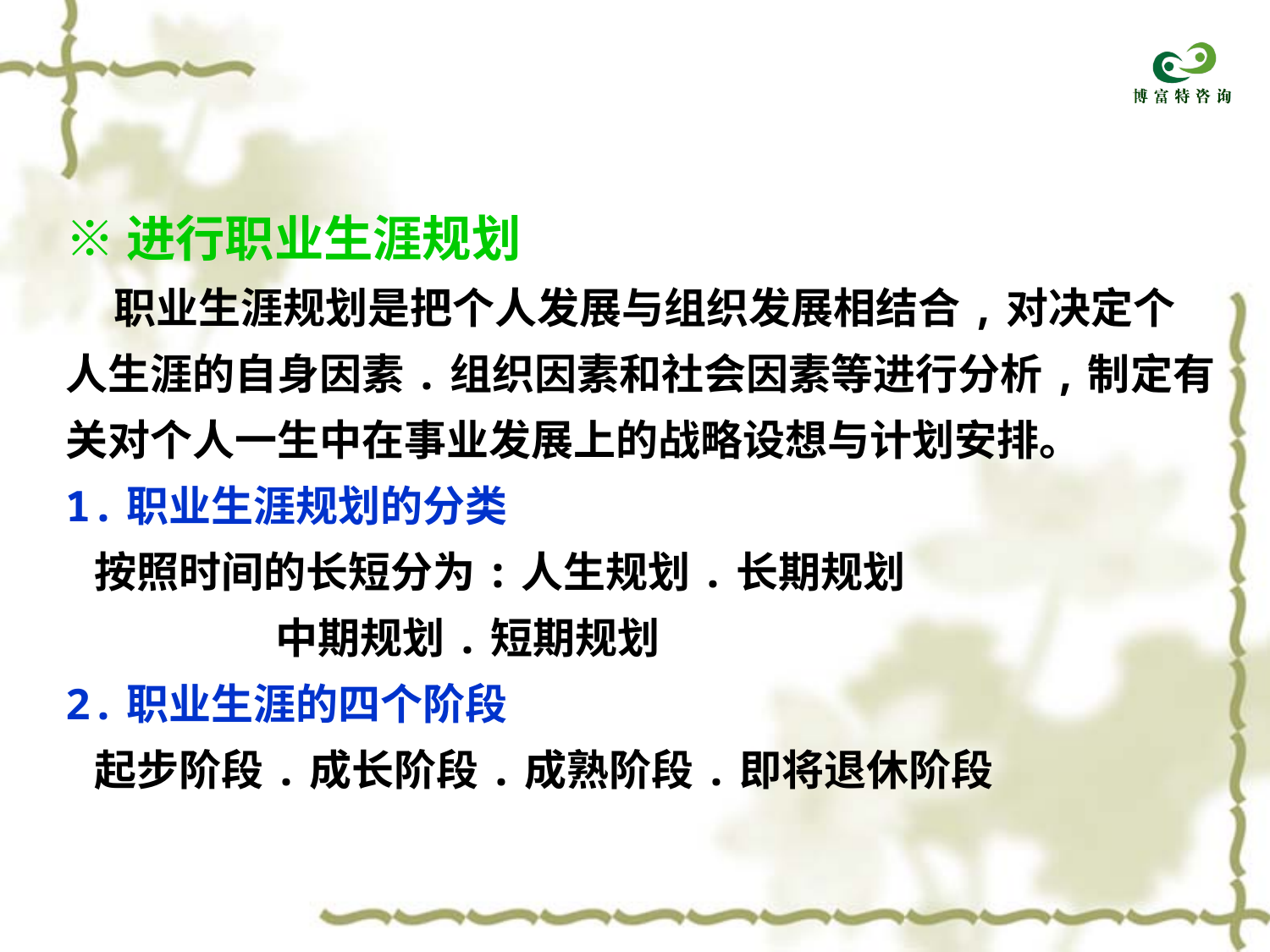

※进行职业生涯规划
    职业生涯规划是把个人发展与组织发展相结合,对决定个
人生涯的自身因素.组织因素和社会因素等进行分析,制定有
关对个人一生中在事业发展上的战略设想与计划安排。
1.职业生涯规划的分类
  按照时间的长短分为:人生规划.长期规划
                     中期规划.短期规划
2.职业生涯的四个阶段
  起步阶段.成长阶段.成熟阶段.即将退休阶段